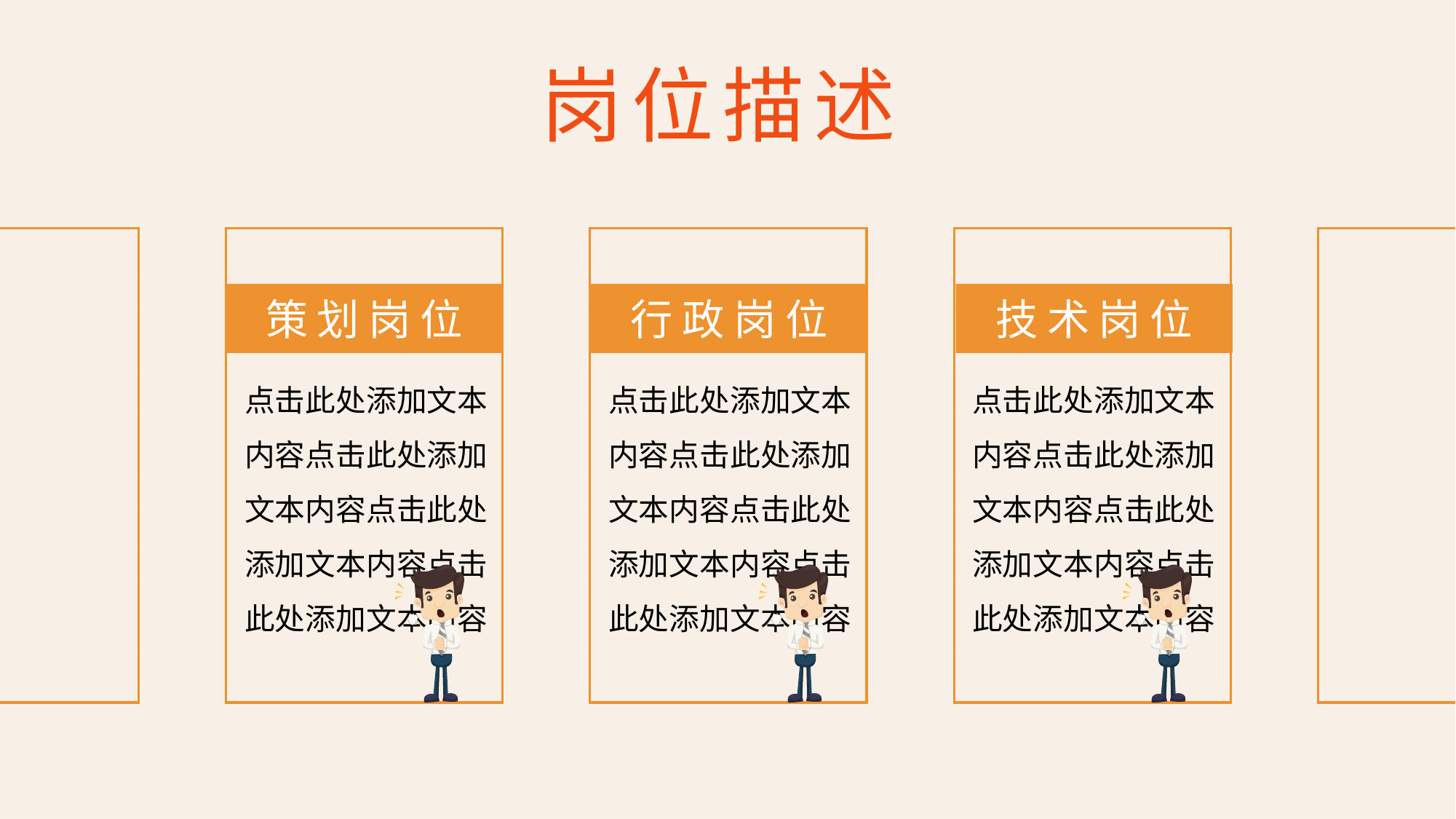

岗位描述

策划岗位
点击此处添加文本内容点击此处添加文本内容点击此处添加文本内容点击此处添加文本内容

行政岗位
点击此处添加文本内容点击此处添加文本内容点击此处添加文本内容点击此处添加文本内容

技术岗位
点击此处添加文本内容点击此处添加文本内容点击此处添加文本内容点击此处添加文本内容